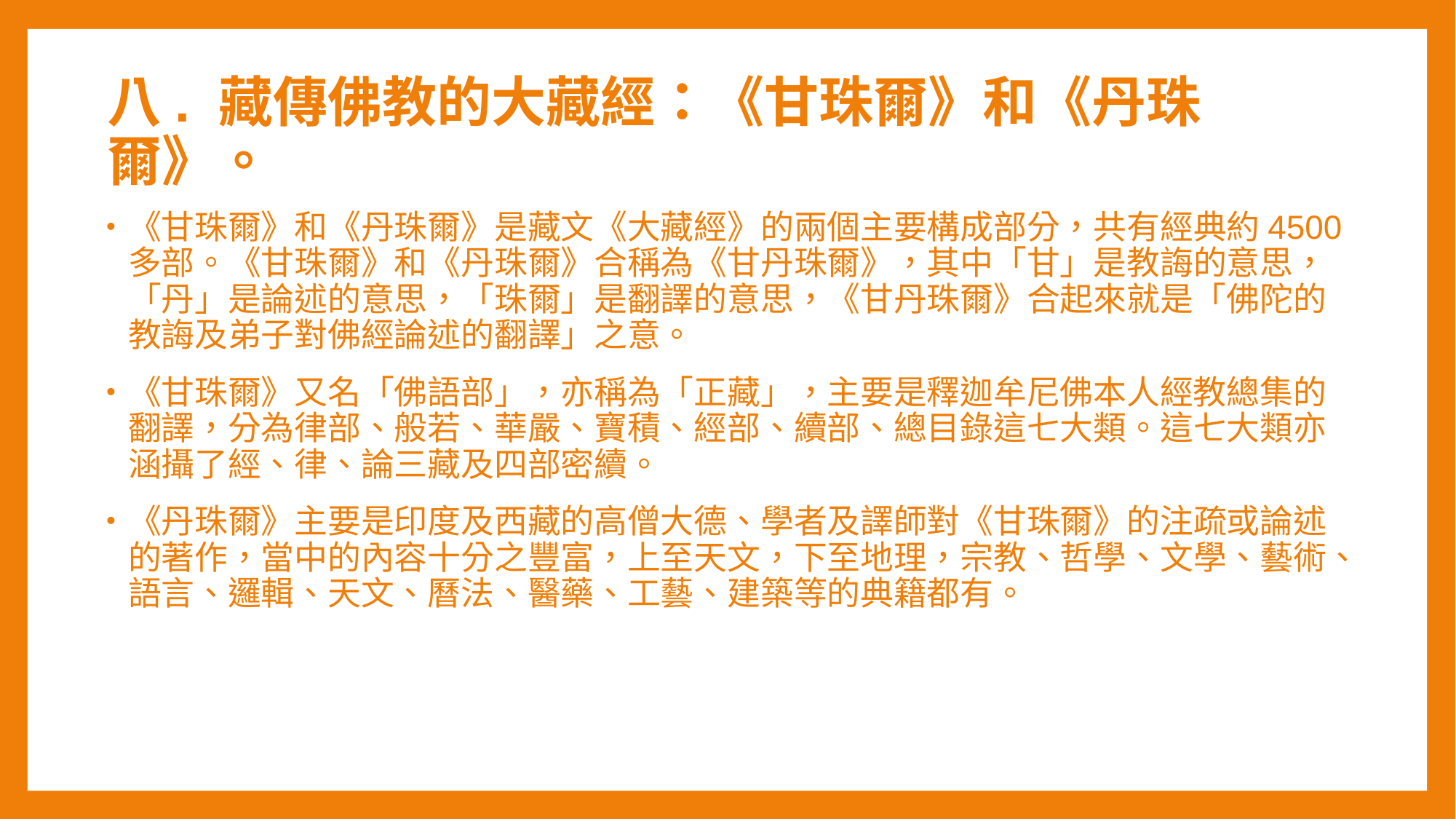

# 八. 藏傳佛教的大藏經：《甘珠爾》和《丹珠爾》。
《甘珠爾》和《丹珠爾》是藏文《大藏經》的兩個主要構成部分，共有經典約4500多部。《甘珠爾》和《丹珠爾》合稱為《甘丹珠爾》，其中「甘」是教誨的意思，「丹」是論述的意思，「珠爾」是翻譯的意思，《甘丹珠爾》合起來就是「佛陀的教誨及弟子對佛經論述的翻譯」之意。
《甘珠爾》又名「佛語部」，亦稱為「正藏」，主要是釋迦牟尼佛本人經教總集的翻譯，分為律部、般若、華嚴、寶積、經部、續部、總目錄這七大類。這七大類亦涵攝了經、律、論三藏及四部密續。
《丹珠爾》主要是印度及西藏的高僧大德、學者及譯師對《甘珠爾》的注疏或論述的著作，當中的內容十分之豐富，上至天文，下至地理，宗教、哲學、文學、藝術、語言、邏輯、天文、曆法、醫藥、工藝、建築等的典籍都有。